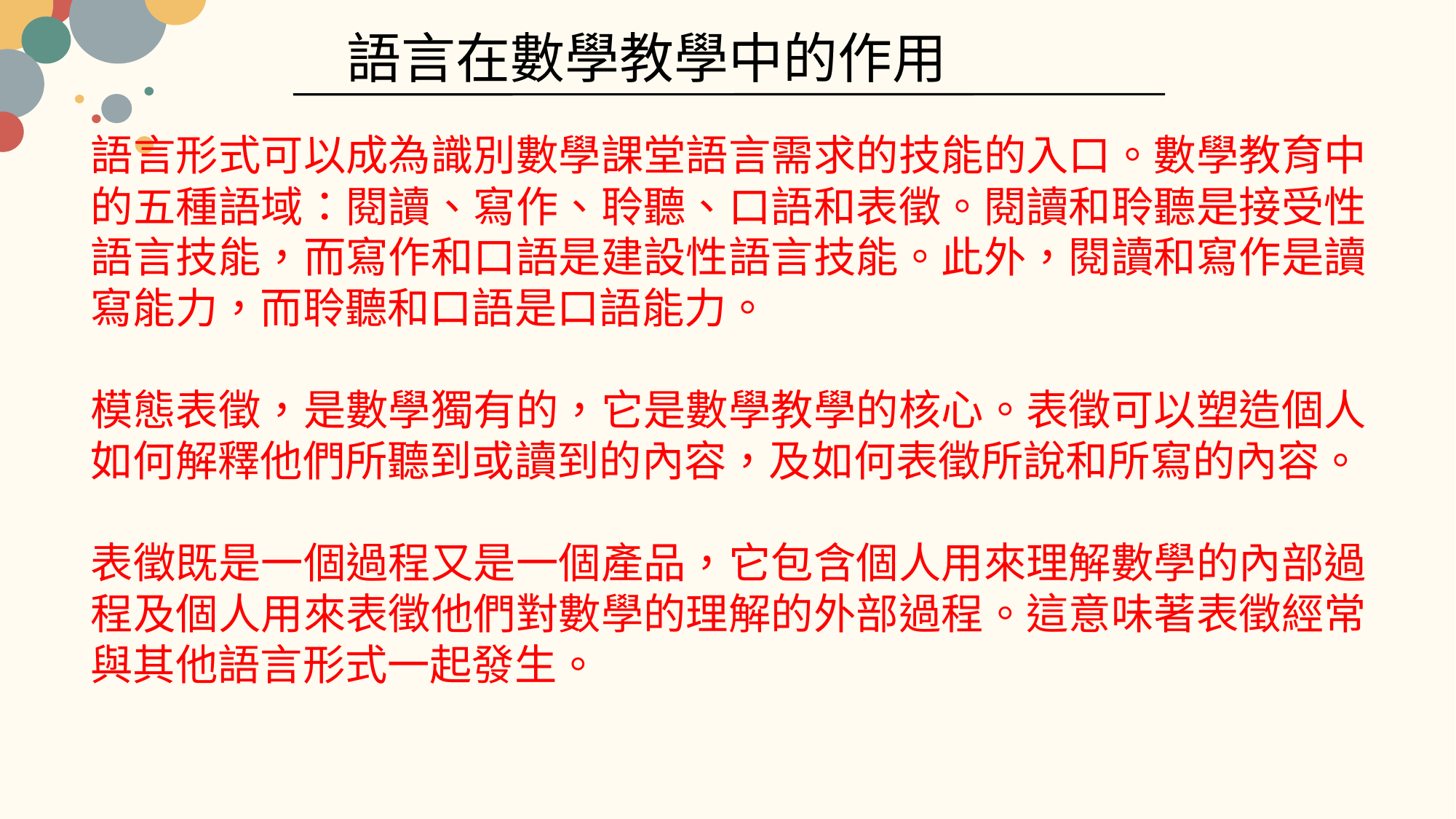

語言在數學教學中的作用
語言形式可以成為識別數學課堂語言需求的技能的入口。數學教育中的五種語域：閱讀、寫作、聆聽、口語和表徵。閱讀和聆聽是接受性語言技能，而寫作和口語是建設性語言技能。此外，閱讀和寫作是讀寫能力，而聆聽和口語是口語能力。

模態表徵，是數學獨有的，它是數學教學的核心。表徵可以塑造個人如何解釋他們所聽到或讀到的內容，及如何表徵所說和所寫的內容。

表徵既是一個過程又是一個產品，它包含個人用來理解數學的內部過程及個人用來表徵他們對數學的理解的外部過程。這意味著表徵經常與其他語言形式一起發生。